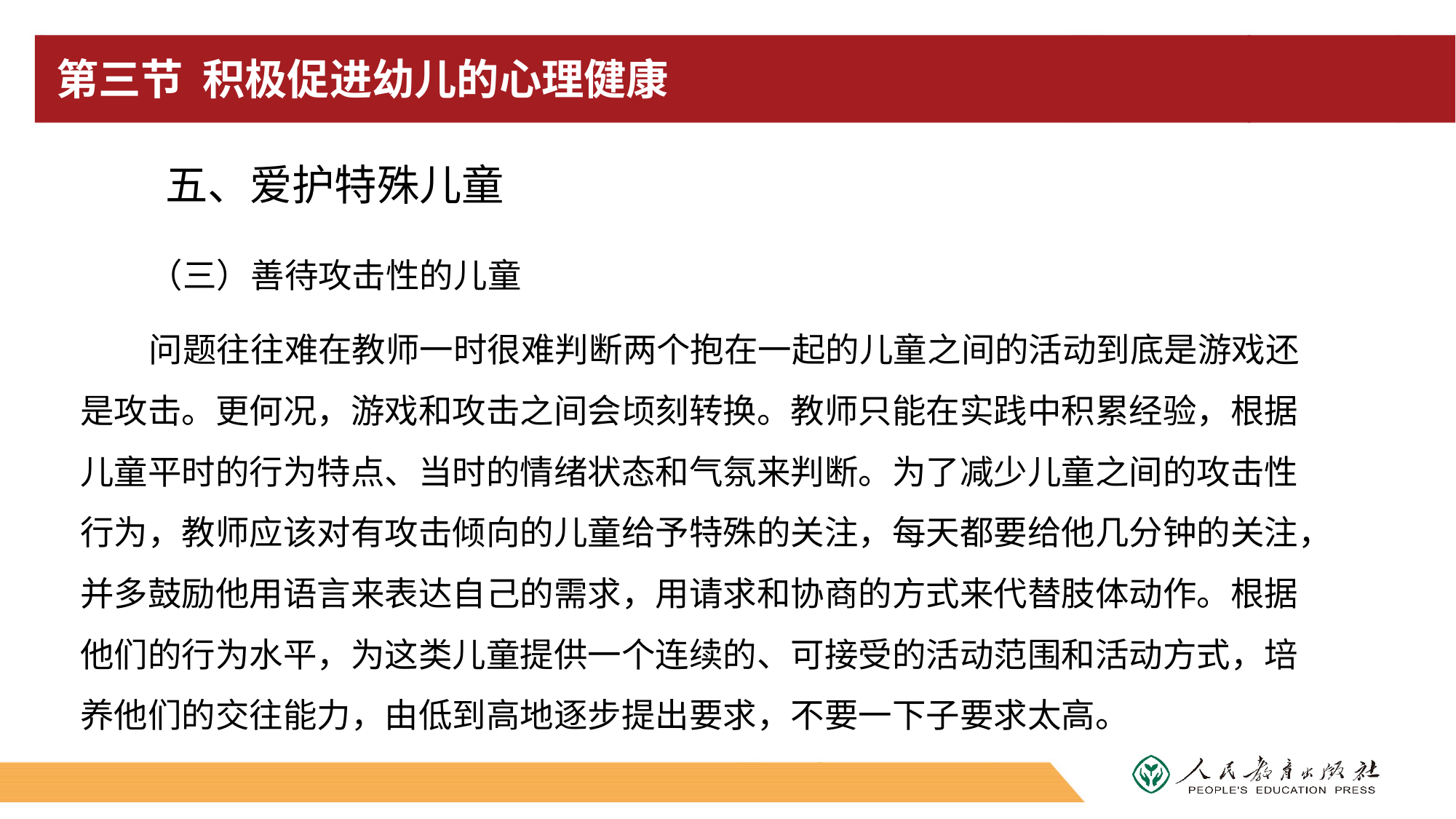

# 第三节  积极促进幼儿的心理健康
五、爱护特殊儿童
（三）善待攻击性的儿童
问题往往难在教师一时很难判断两个抱在一起的儿童之间的活动到底是游戏还是攻击。更何况，游戏和攻击之间会顷刻转换。教师只能在实践中积累经验，根据儿童平时的行为特点、当时的情绪状态和气氛来判断。为了减少儿童之间的攻击性行为，教师应该对有攻击倾向的儿童给予特殊的关注，每天都要给他几分钟的关注，并多鼓励他用语言来表达自己的需求，用请求和协商的方式来代替肢体动作。根据他们的行为水平，为这类儿童提供一个连续的、可接受的活动范围和活动方式，培养他们的交往能力，由低到高地逐步提出要求，不要一下子要求太高。